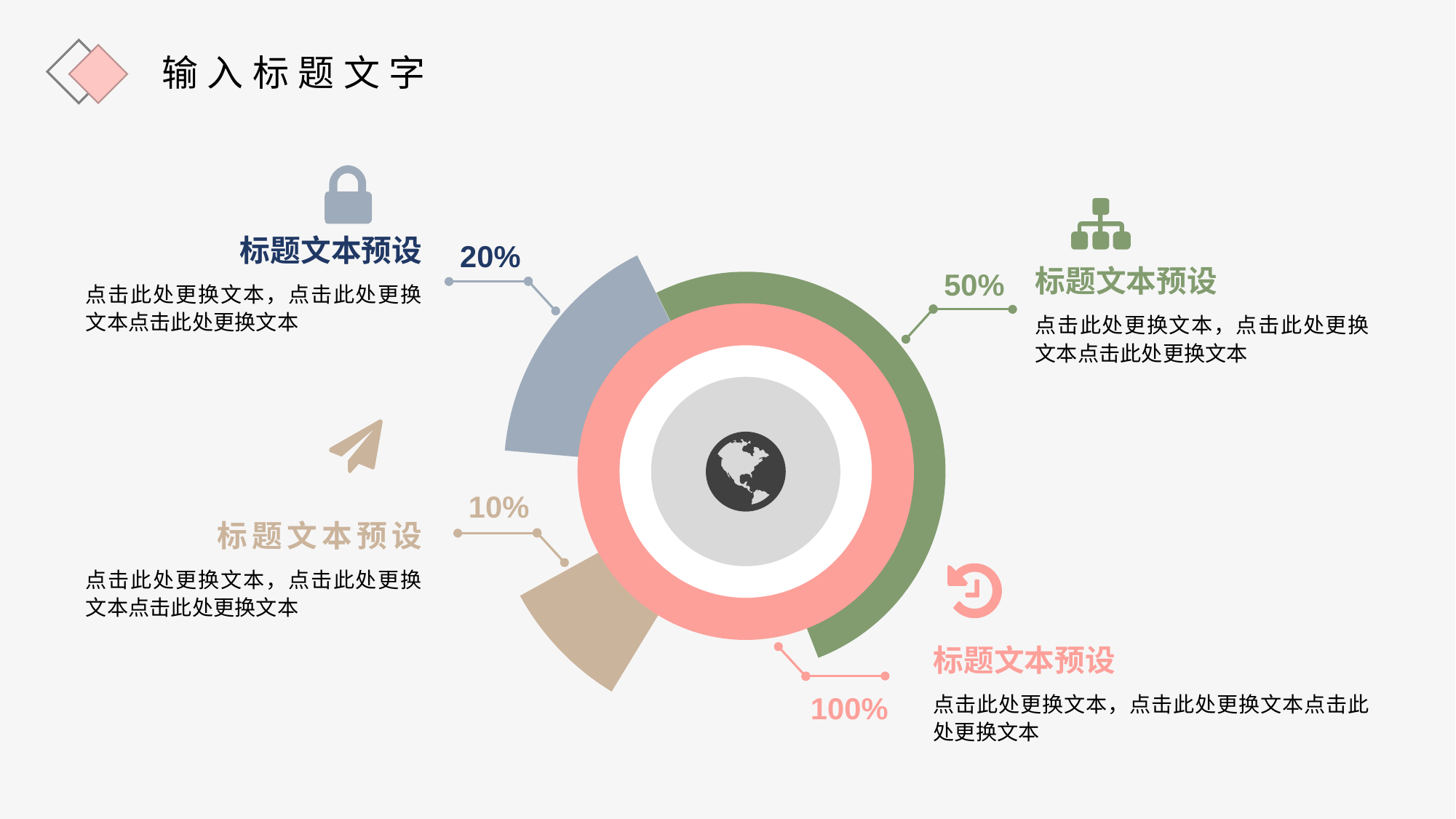

输入标题文字

标题文本预设
20%
标题文本预设
点击此处更换文本，点击此处更换文本点击此处更换文本
50%

点击此处更换文本，点击此处更换文本点击此处更换文本

10%
标题文本预设

点击此处更换文本，点击此处更换文本点击此处更换文本
标题文本预设
点击此处更换文本，点击此处更换文本点击此处更换文本
100%